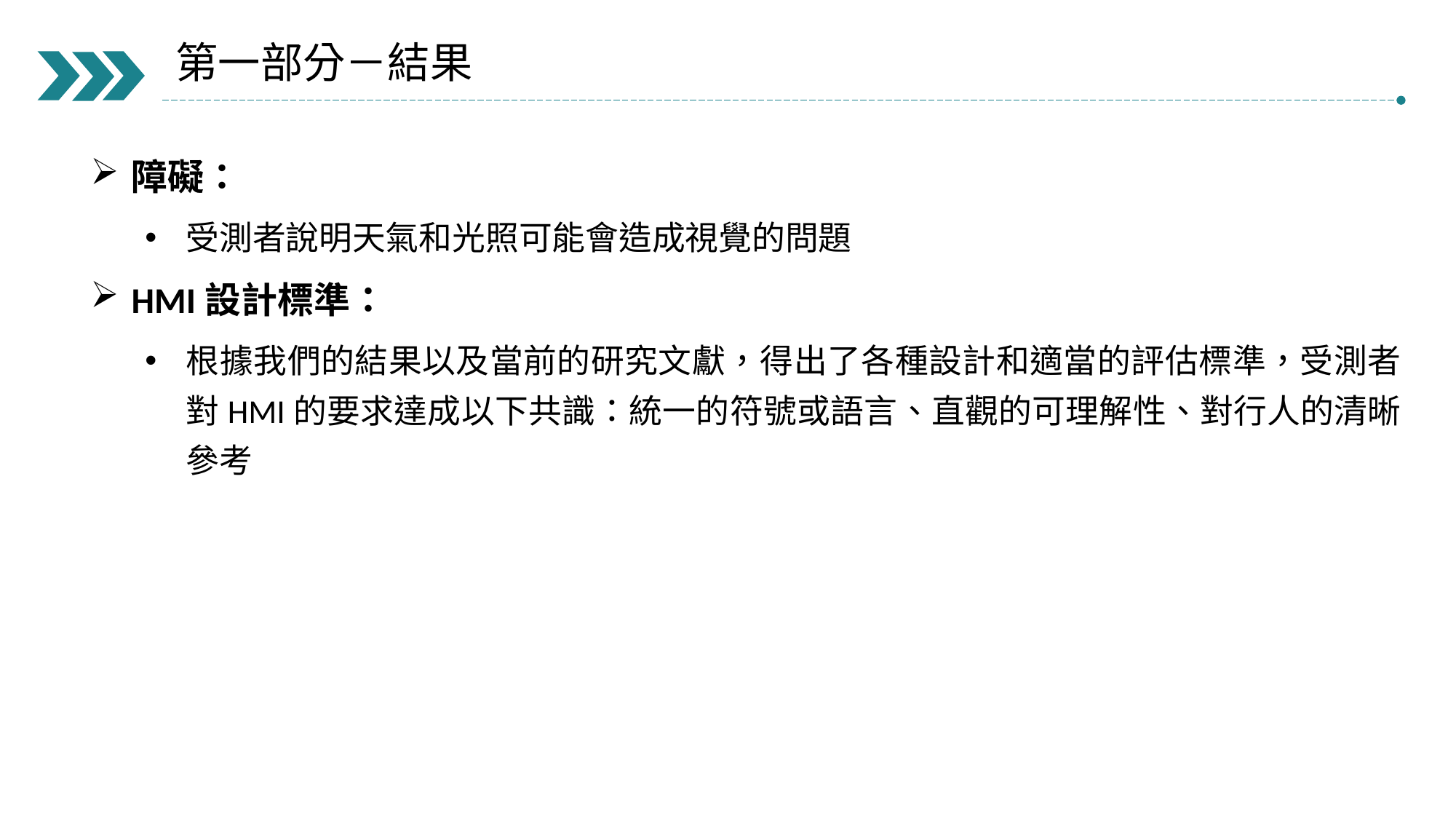

第一部分－結果

障礙：
受測者說明天氣和光照可能會造成視覺的問題
HMI設計標準：
根據我們的結果以及當前的研究文獻，得出了各種設計和適當的評估標準，受測者對HMI的要求達成以下共識：統一的符號或語言、直觀的可理解性、對行人的清晰參考